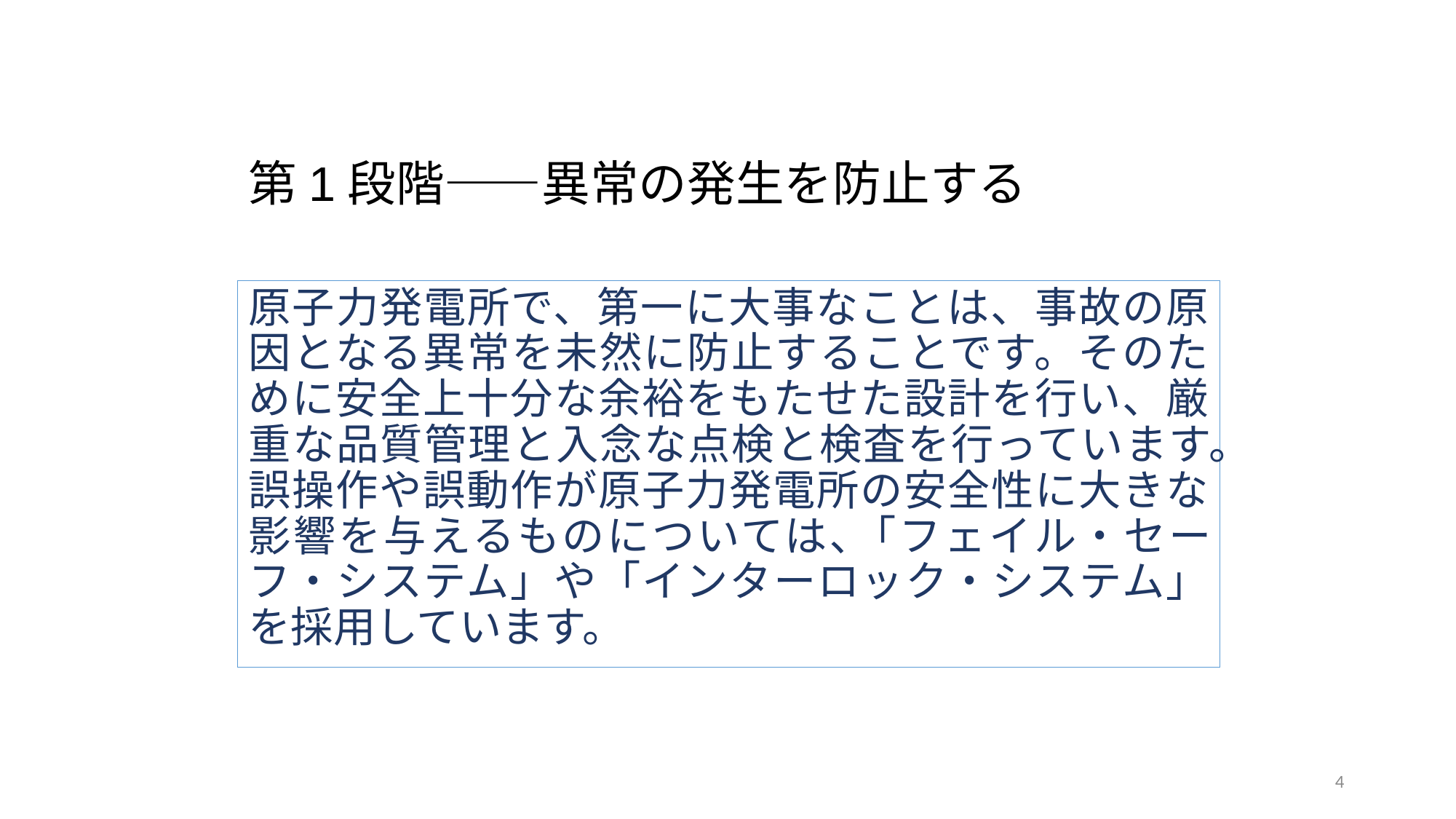

# 第1段階――異常の発生を防止する
原子力発電所で、第一に大事なことは、事故の原因となる異常を未然に防止することです。そのために安全上十分な余裕をもたせた設計を行い、厳重な品質管理と入念な点検と検査を行っています。
誤操作や誤動作が原子力発電所の安全性に大きな影響を与えるものについては､「フェイル・セーフ・システム」や「インターロック・システム」を採用しています。
4